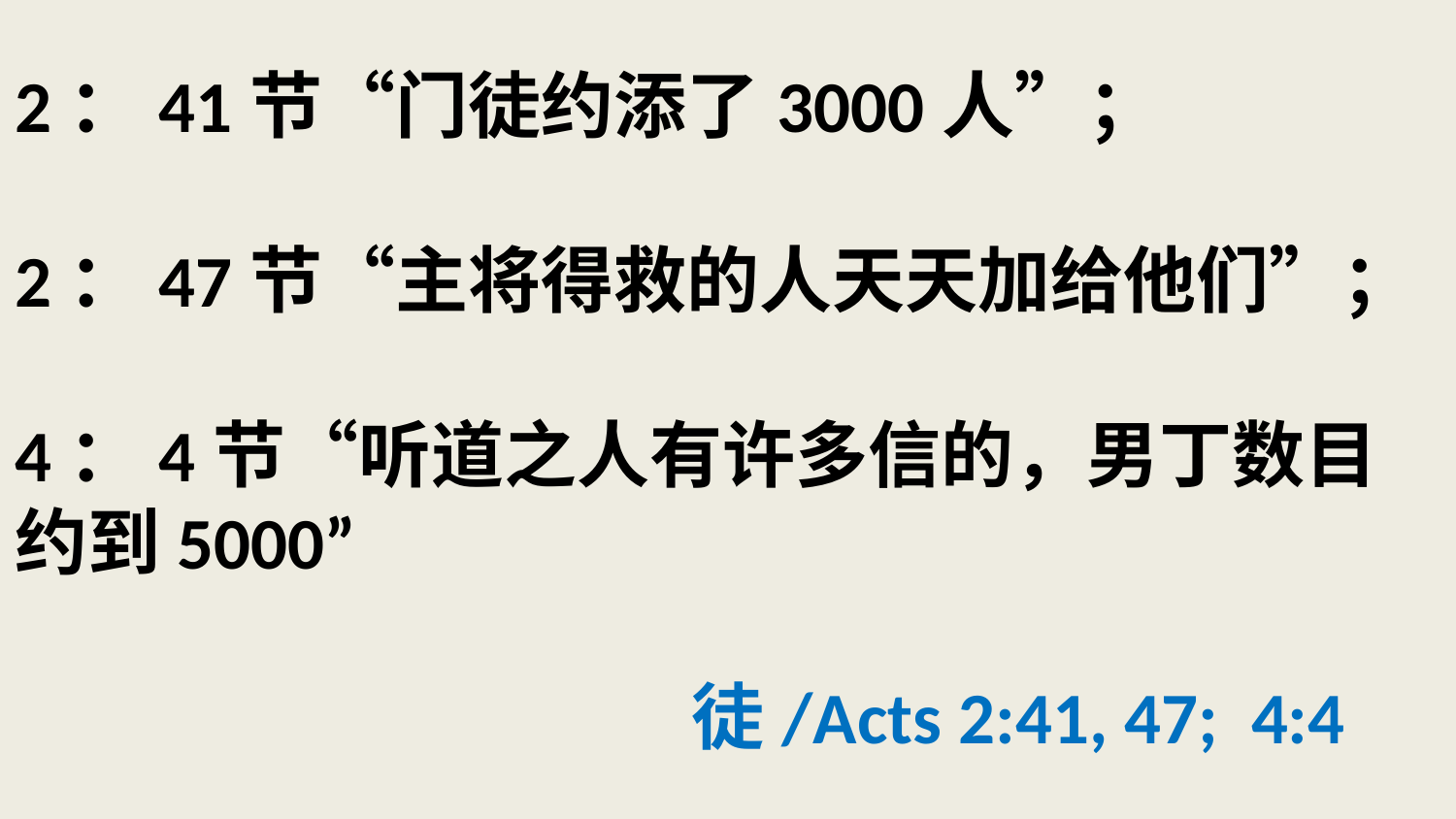

# 2：41节“门徒约添了3000人”； 2：47节“主将得救的人天天加给他们”； 4：4节“听道之人有许多信的，男丁数目约到5000” 徒/Acts 2:41, 47;  4:4